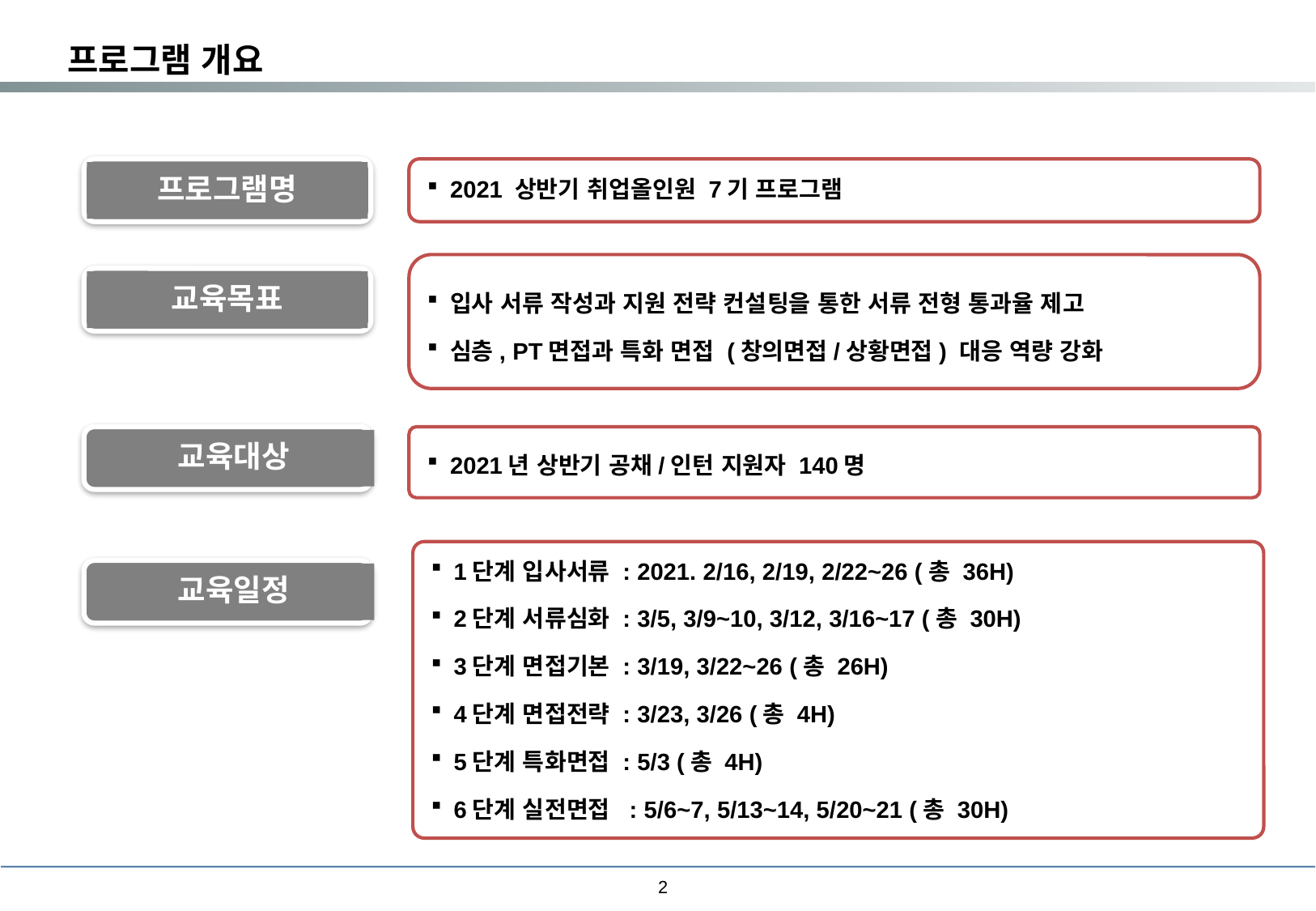

프로그램 개요

프로그램명

2021 상반기 취업올인원 7기 프로그램

입사 서류 작성과 지원 전략 컨설팅을 통한 서류 전형 통과율 제고
심층, PT면접과 특화 면접 (창의면접/상황면접) 대응 역량 강화

교육목표

교육대상

2021년 상반기 공채/인턴 지원자 140명

1단계 입사서류 : 2021. 2/16, 2/19, 2/22~26 (총 36H)
2단계 서류심화 : 3/5, 3/9~10, 3/12, 3/16~17 (총 30H)
3단계 면접기본 : 3/19, 3/22~26 (총 26H)
4단계 면접전략 : 3/23, 3/26 (총 4H)
5단계 특화면접 : 5/3 (총 4H)
6단계 실전면접  : 5/6~7, 5/13~14, 5/20~21 (총 30H)

교육일정
2